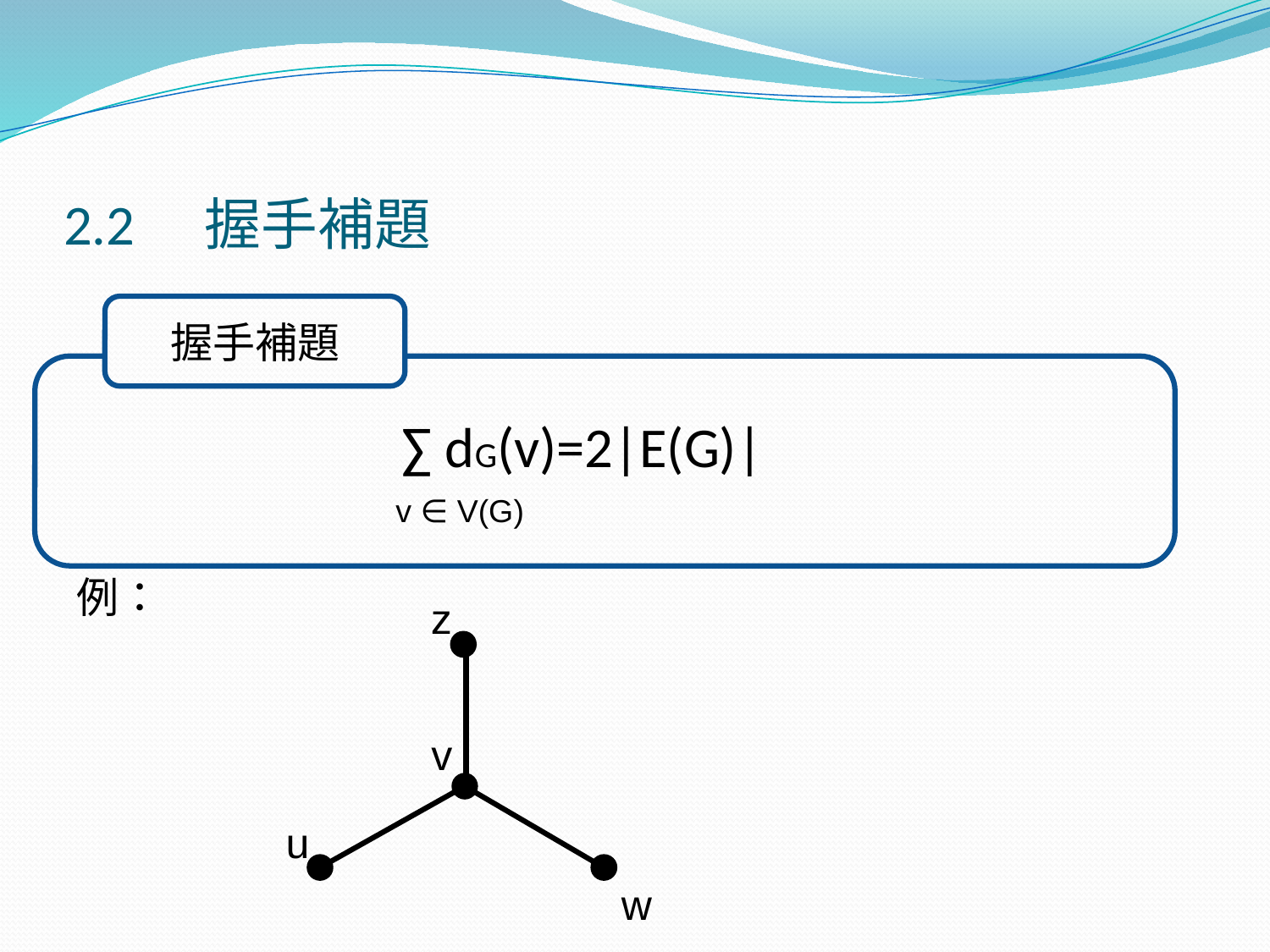

# 2.2　握手補題

例：

                                ∑ dG(v)=2|E(G)|

握手補題

v ∈ V(G)
z

v

u

w